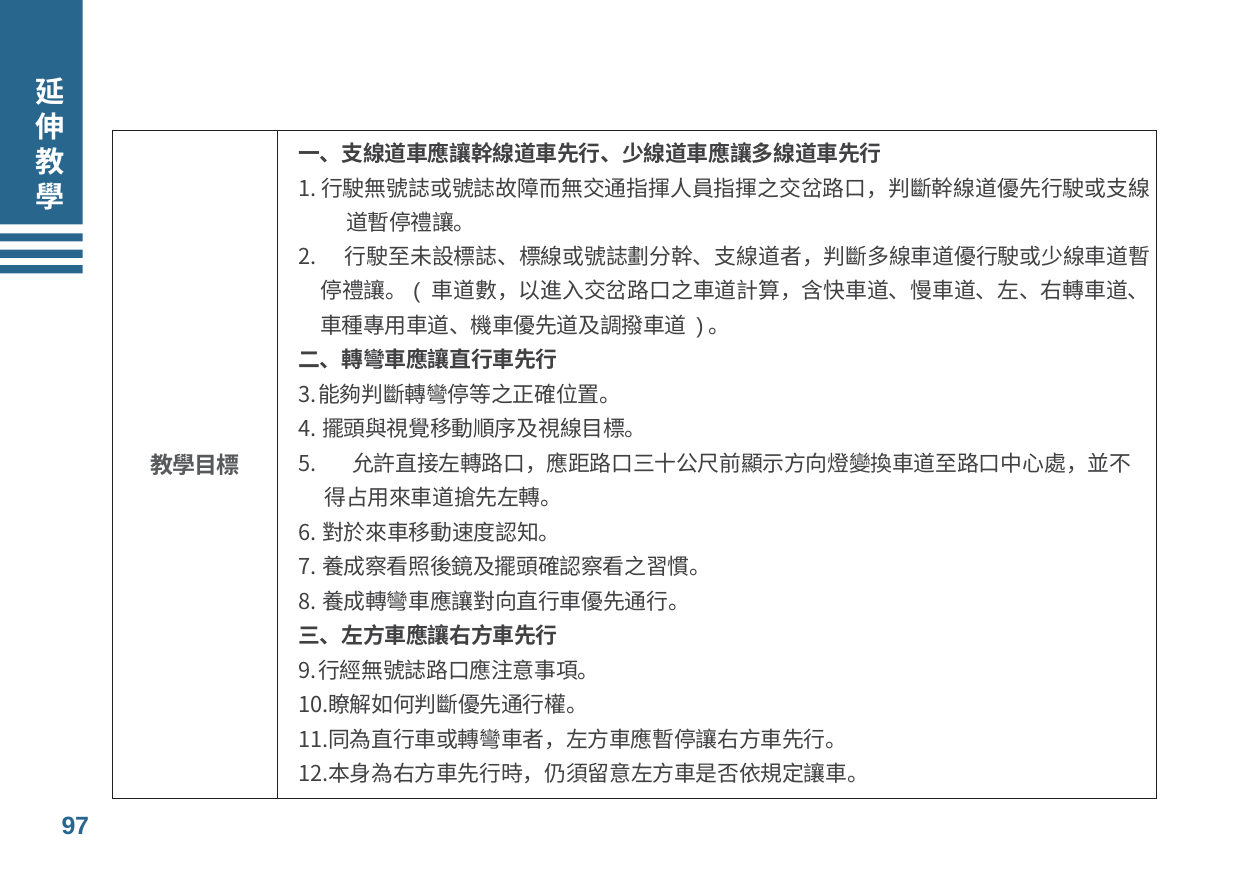

# 延伸教學
一、支線道車應讓幹線道車先行、少線道車應讓多線道車先行
行駛無號誌或號誌故障而無交通指揮人員指揮之交岔路口，判斷幹線道優先行駛或支線	道暫停禮讓。
	行駛至未設標誌、標線或號誌劃分幹、支線道者，判斷多線車道優行駛或少線車道暫停禮讓。( 車道數，以進入交岔路口之車道計算，含快車道、慢車道、左、右轉車道、車種專用車道、機車優先道及調撥車道 )。
二、轉彎車應讓直行車先行
能夠判斷轉彎停等之正確位置。
擺頭與視覺移動順序及視線目標。
	允許直接左轉路口，應距路口三十公尺前顯示方向燈變換車道至路口中心處，並不得占用來車道搶先左轉。
對於來車移動速度認知。
養成察看照後鏡及擺頭確認察看之習慣。
養成轉彎車應讓對向直行車優先通行。
三、左方車應讓右方車先行
行經無號誌路口應注意事項。
瞭解如何判斷優先通行權。
同為直行車或轉彎車者，左方車應暫停讓右方車先行。
本身為右方車先行時，仍須留意左方車是否依規定讓車。

教學目標
97